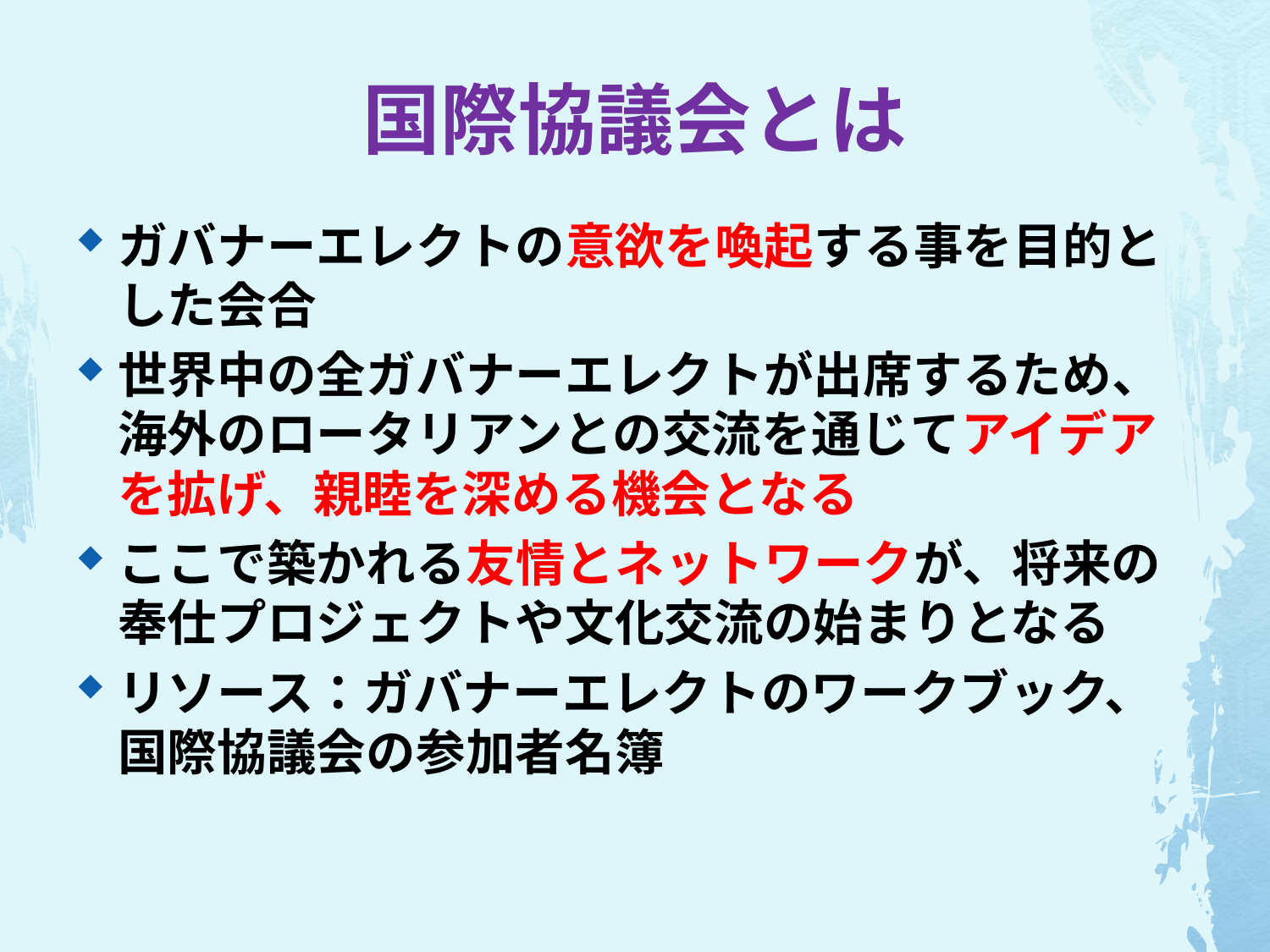

# 国際協議会とは
ガバナーエレクトの意欲を喚起する事を目的とした会合
世界中の全ガバナーエレクトが出席するため、海外のロータリアンとの交流を通じてアイデアを拡げ、親睦を深める機会となる
ここで築かれる友情とネットワークが、将来の奉仕プロジェクトや文化交流の始まりとなる
リソース：ガバナーエレクトのワークブック、国際協議会の参加者名簿